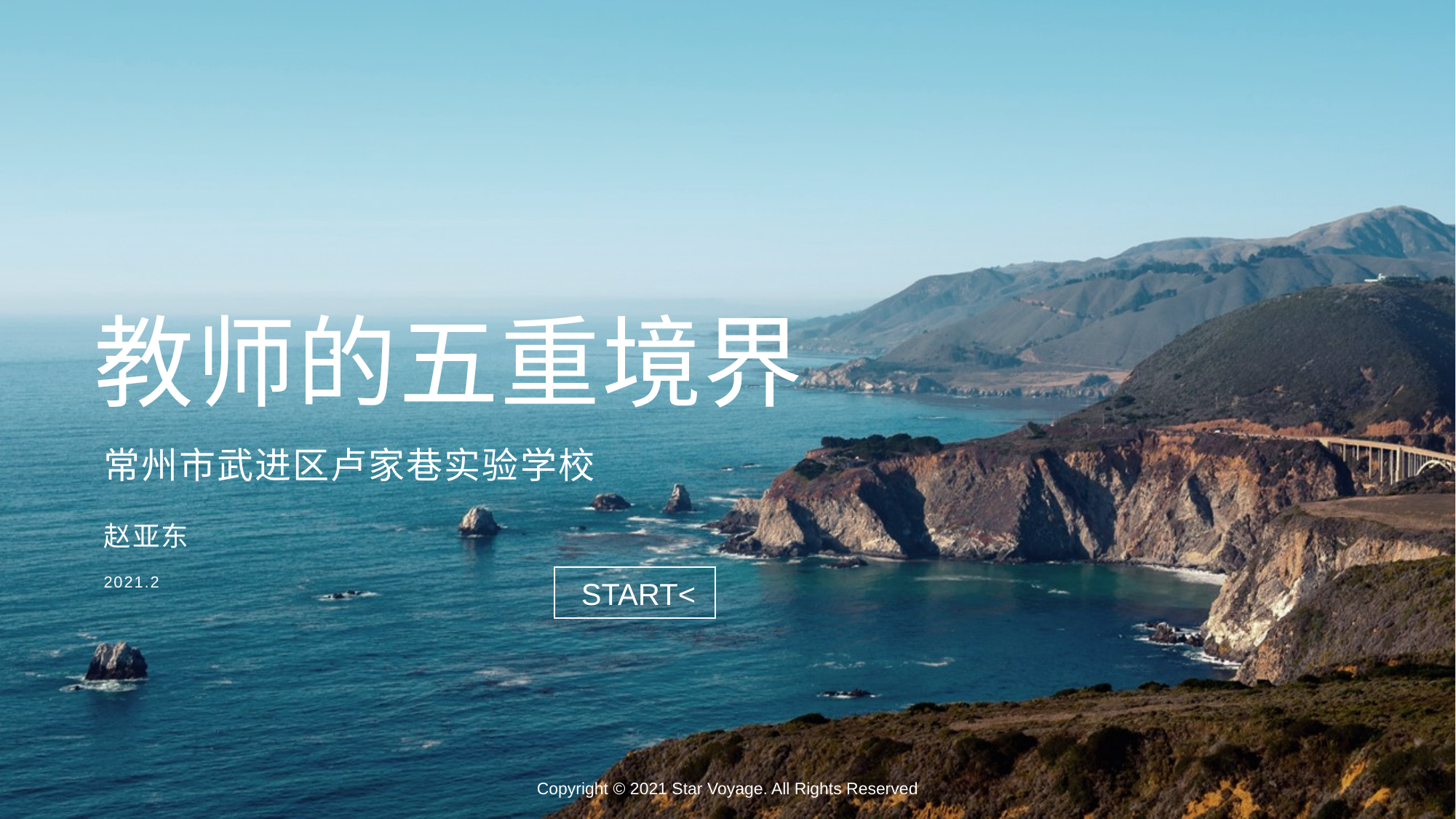

教师的五重境界

常州市武进区卢家巷实验学校
赵亚东
2021.2

START<
Copyright © 2021 Star Voyage. All Rights Reserved